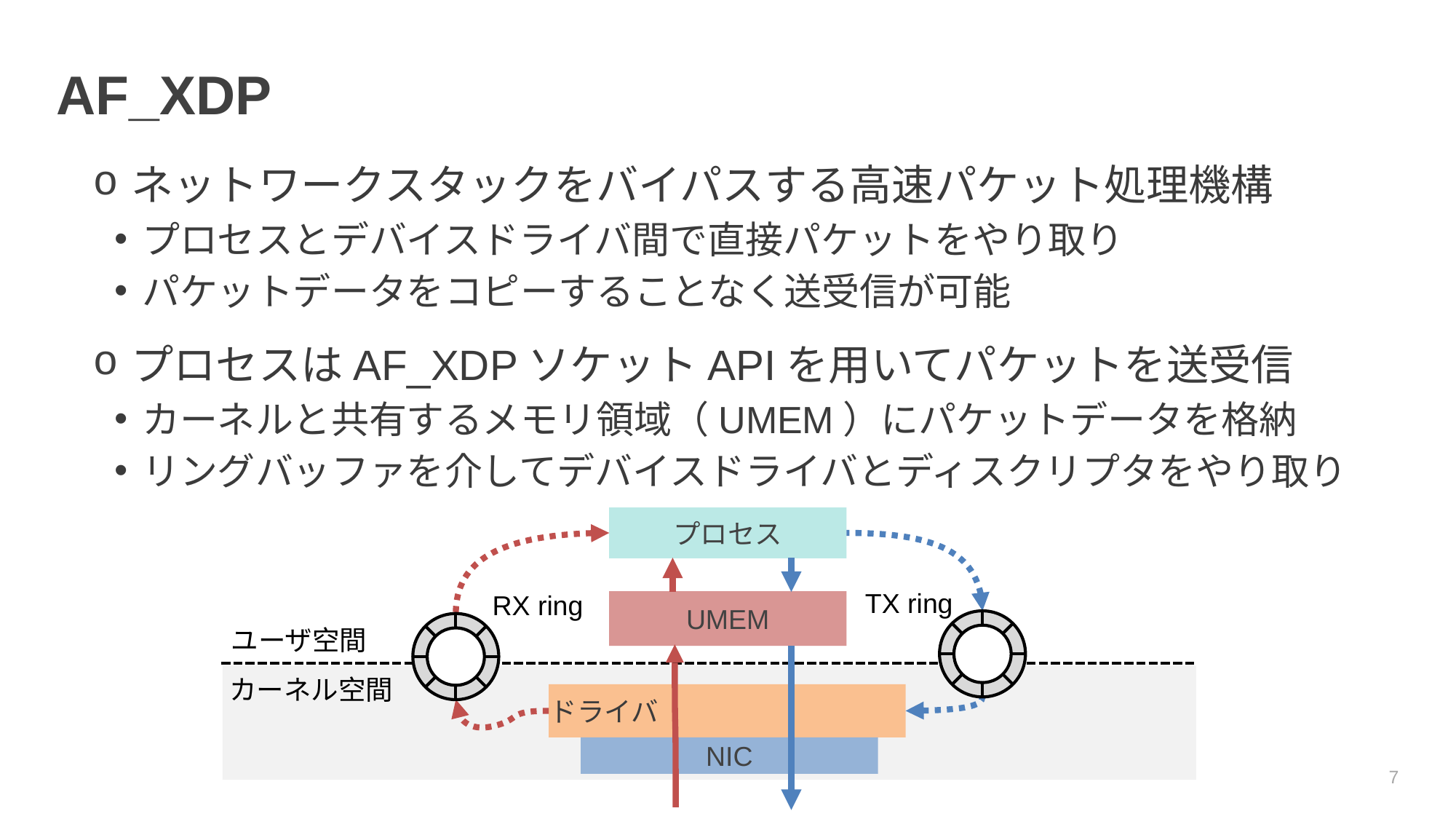

# AF_XDP
ネットワークスタックをバイパスする高速パケット処理機構
プロセスとデバイスドライバ間で直接パケットをやり取り
パケットデータをコピーすることなく送受信が可能
プロセスはAF_XDPソケットAPIを用いてパケットを送受信
カーネルと共有するメモリ領域（UMEM）にパケットデータを格納
リングバッファを介してデバイスドライバとディスクリプタをやり取り
プロセス
TX ring
RX ring
UMEM

ユーザ空間

カーネル空間

ドライバ
NIC
7